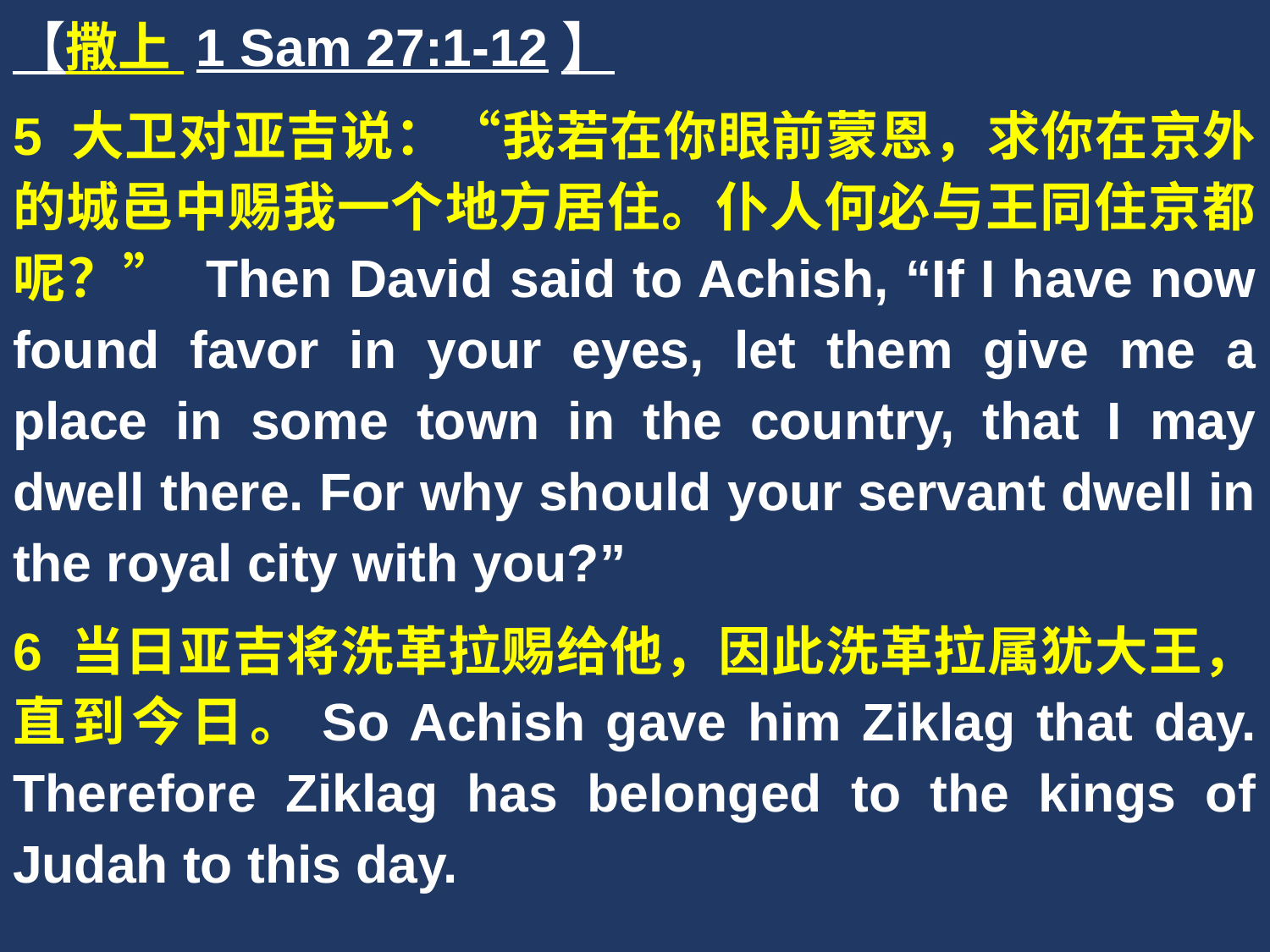

【撒上 1 Sam 27:1-12】
5 大卫对亚吉说：“我若在你眼前蒙恩，求你在京外的城邑中赐我一个地方居住。仆人何必与王同住京都呢？” Then David said to Achish, “If I have now found favor in your eyes, let them give me a place in some town in the country, that I may dwell there. For why should your servant dwell in the royal city with you?”
6 当日亚吉将洗革拉赐给他，因此洗革拉属犹大王，直到今日。So Achish gave him Ziklag that day. Therefore Ziklag has belonged to the kings of Judah to this day.